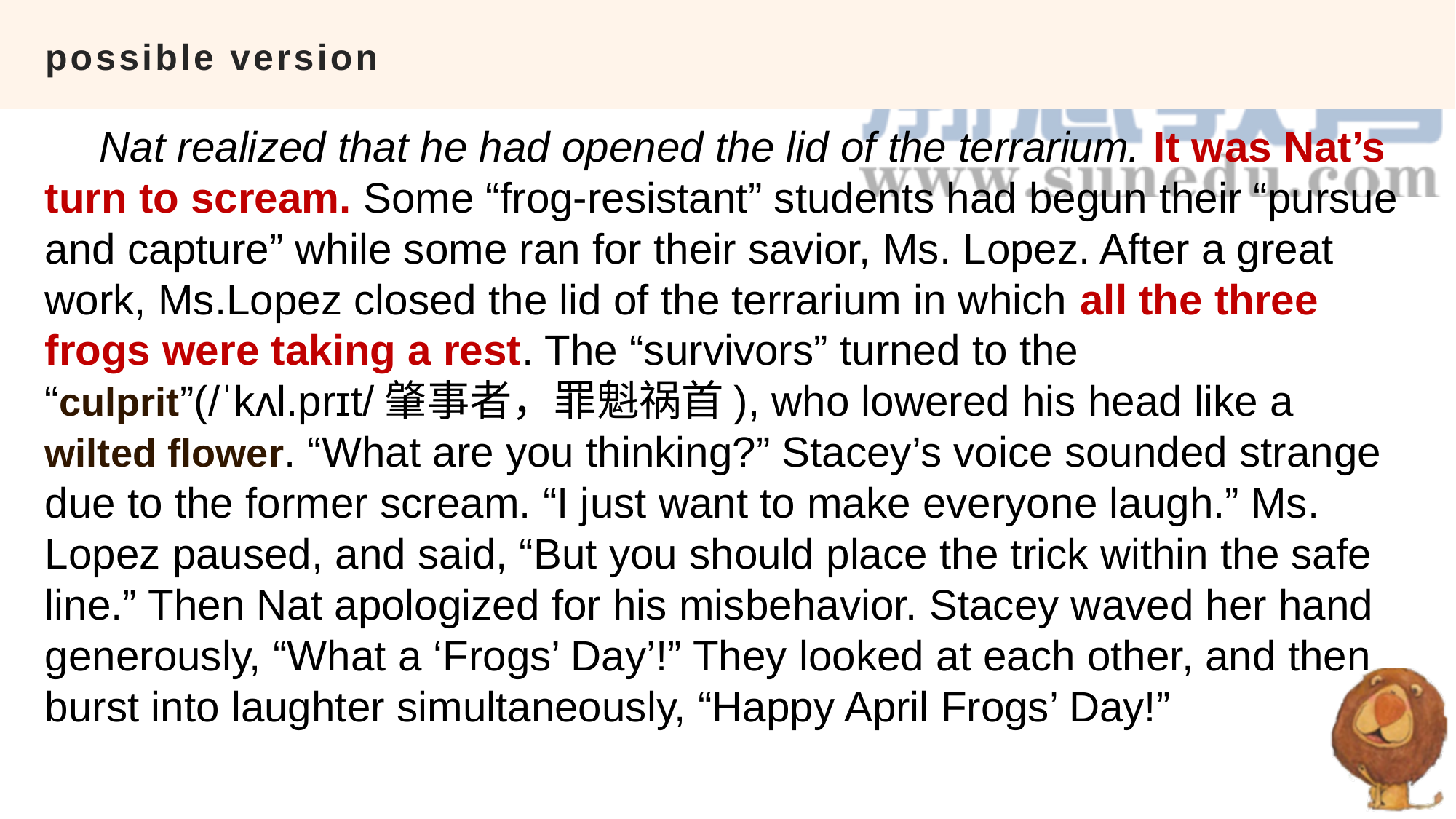

# possible version
Nat realized that he had opened the lid of the terrarium. It was Nat’s turn to scream. Some “frog-resistant” students had begun their “pursue and capture” while some ran for their savior, Ms. Lopez. After a great work, Ms.Lopez closed the lid of the terrarium in which all the three frogs were taking a rest. The “survivors” turned to the “culprit”(/ˈkʌl.prɪt/肇事者，罪魁祸首), who lowered his head like a wilted flower. “What are you thinking?” Stacey’s voice sounded strange due to the former scream. “I just want to make everyone laugh.” Ms. Lopez paused, and said, “But you should place the trick within the safe line.” Then Nat apologized for his misbehavior. Stacey waved her hand generously, “What a ‘Frogs’ Day’!” They looked at each other, and then burst into laughter simultaneously, “Happy April Frogs’ Day!”